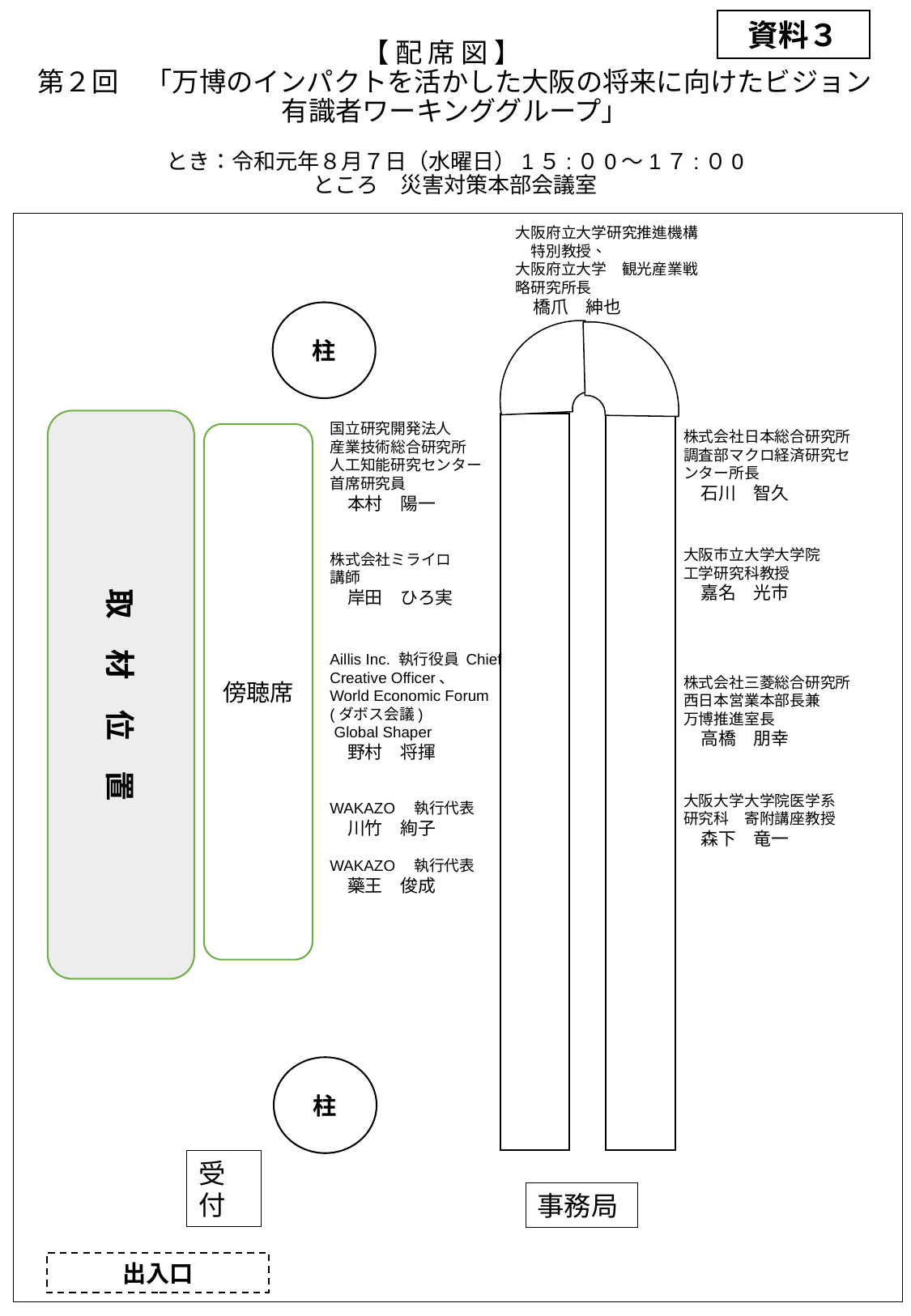

資料３
# 【 配 席 図 】　 第２回　「万博のインパクトを活かした大阪の将来に向けたビジョン 有識者ワーキンググループ」 とき：令和元年８月７日（水曜日）1５:０0～1７:０0 ところ　災害対策本部会議室

大阪府立大学研究推進機構　特別教授、
大阪府立大学　観光産業戦略研究所長
　橋爪　紳也
柱

株式会社日本総合研究所
調査部マクロ経済研究センター所長
　石川　智久

大阪市立大学大学院
工学研究科教授
　嘉名　光市

株式会社三菱総合研究所
西日本営業本部長兼
万博推進室長
　高橋　朋幸

大阪大学大学院医学系
研究科　寄附講座教授
　森下　竜一

取　材　位　置
国立研究開発法人
産業技術総合研究所
人工知能研究センター
首席研究員
　本村　陽一

株式会社ミライロ
講師
　岸田　ひろ実

Aillis Inc. 執行役員 Chief Creative Officer、
World Economic Forum (ダボス会議)
 Global Shaper
　野村　将揮

WAKAZO　執行代表
　川竹　絢子

WAKAZO　執行代表
　藥王　俊成

傍聴席
柱
受付
事務局
出入口